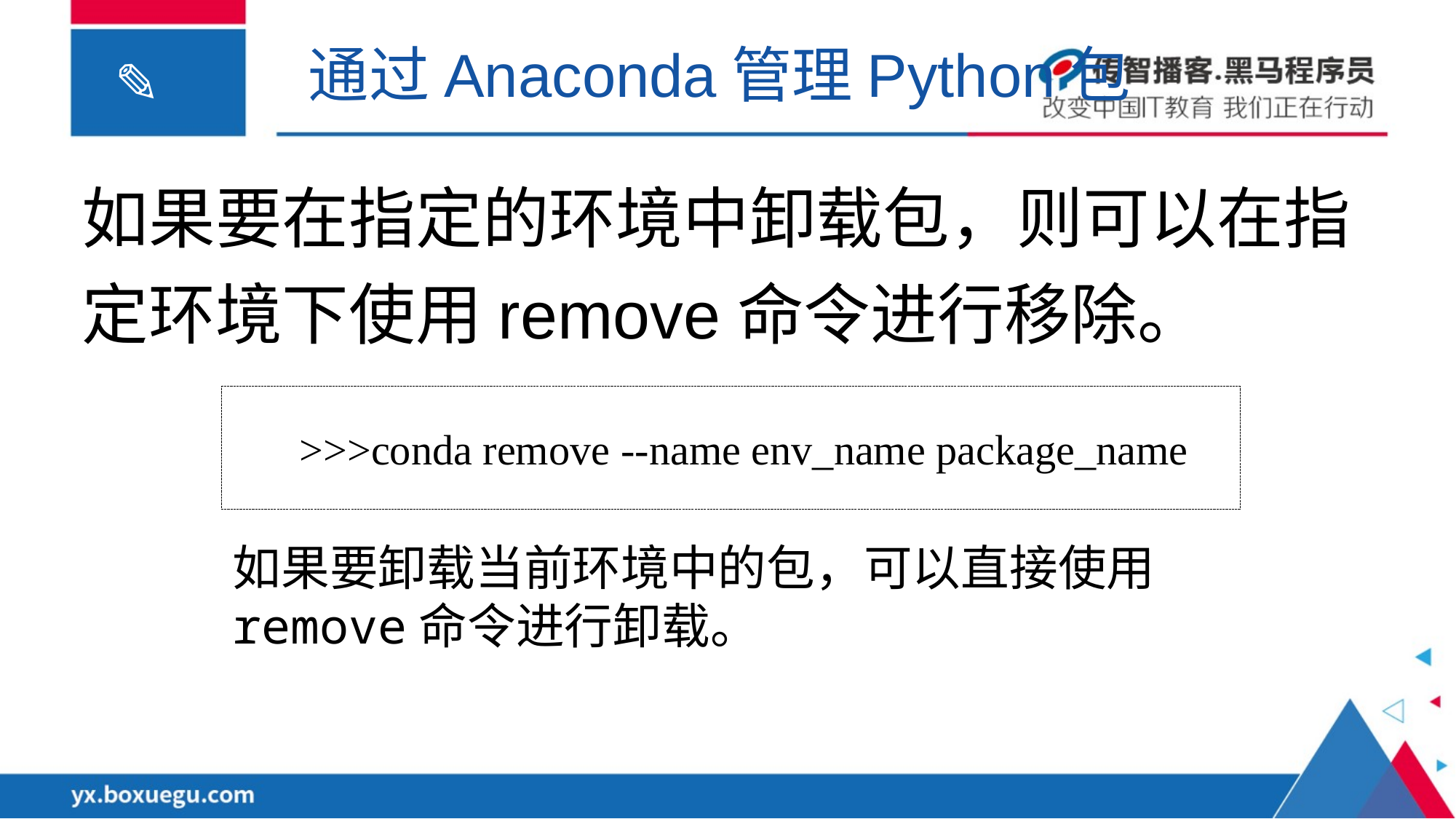

通过Anaconda管理Python包
如果要在指定的环境中卸载包，则可以在指定环境下使用remove命令进行移除。

>>>conda remove --name env_name package_name
如果要卸载当前环境中的包，可以直接使用remove命令进行卸载。